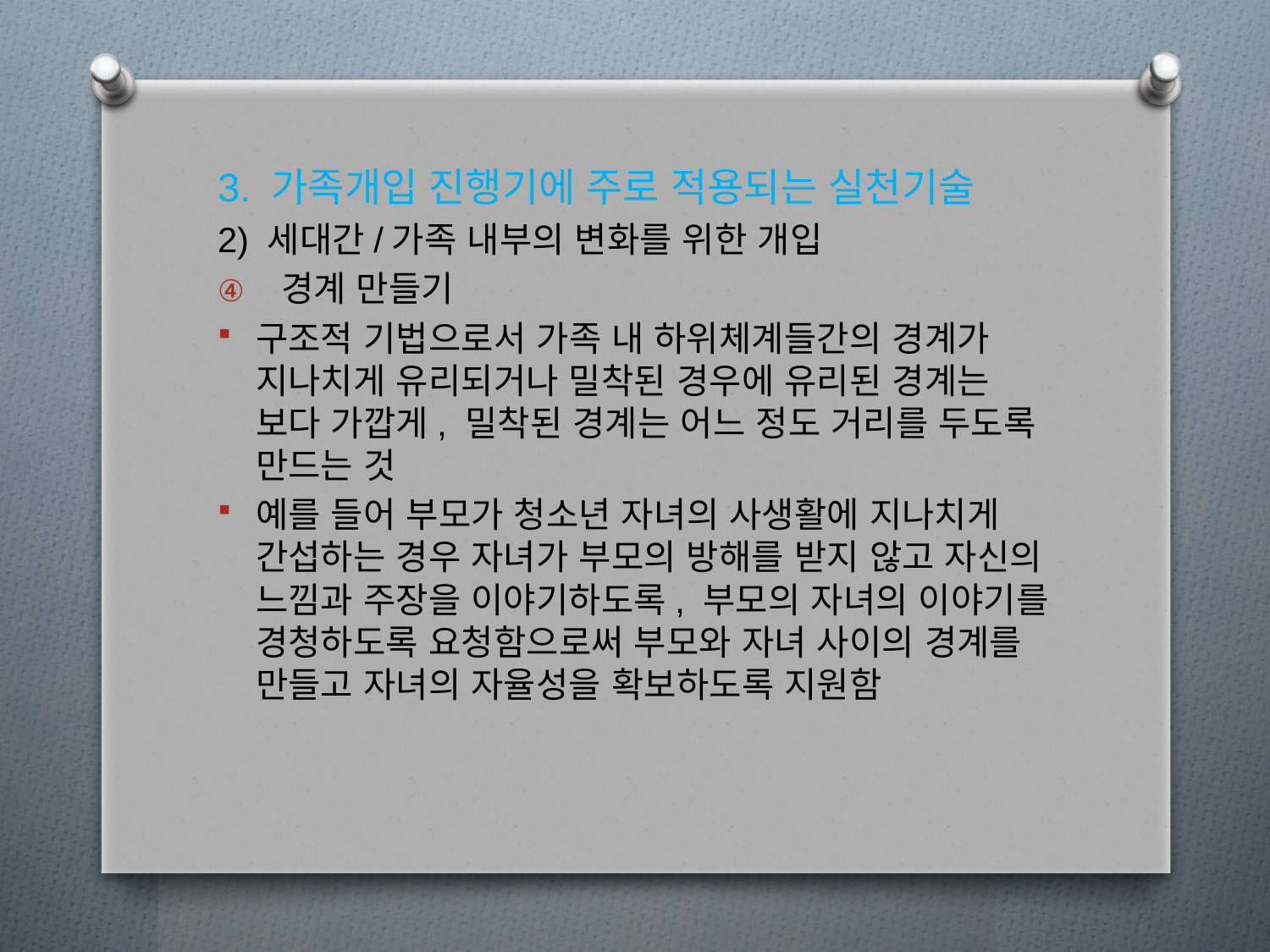

3. 가족개입 진행기에 주로 적용되는 실천기술
2) 세대간/가족 내부의 변화를 위한 개입
경계 만들기
구조적 기법으로서 가족 내 하위체계들간의 경계가 지나치게 유리되거나 밀착된 경우에 유리된 경계는 보다 가깝게, 밀착된 경계는 어느 정도 거리를 두도록 만드는 것
예를 들어 부모가 청소년 자녀의 사생활에 지나치게 간섭하는 경우 자녀가 부모의 방해를 받지 않고 자신의 느낌과 주장을 이야기하도록, 부모의 자녀의 이야기를 경청하도록 요청함으로써 부모와 자녀 사이의 경계를 만들고 자녀의 자율성을 확보하도록 지원함